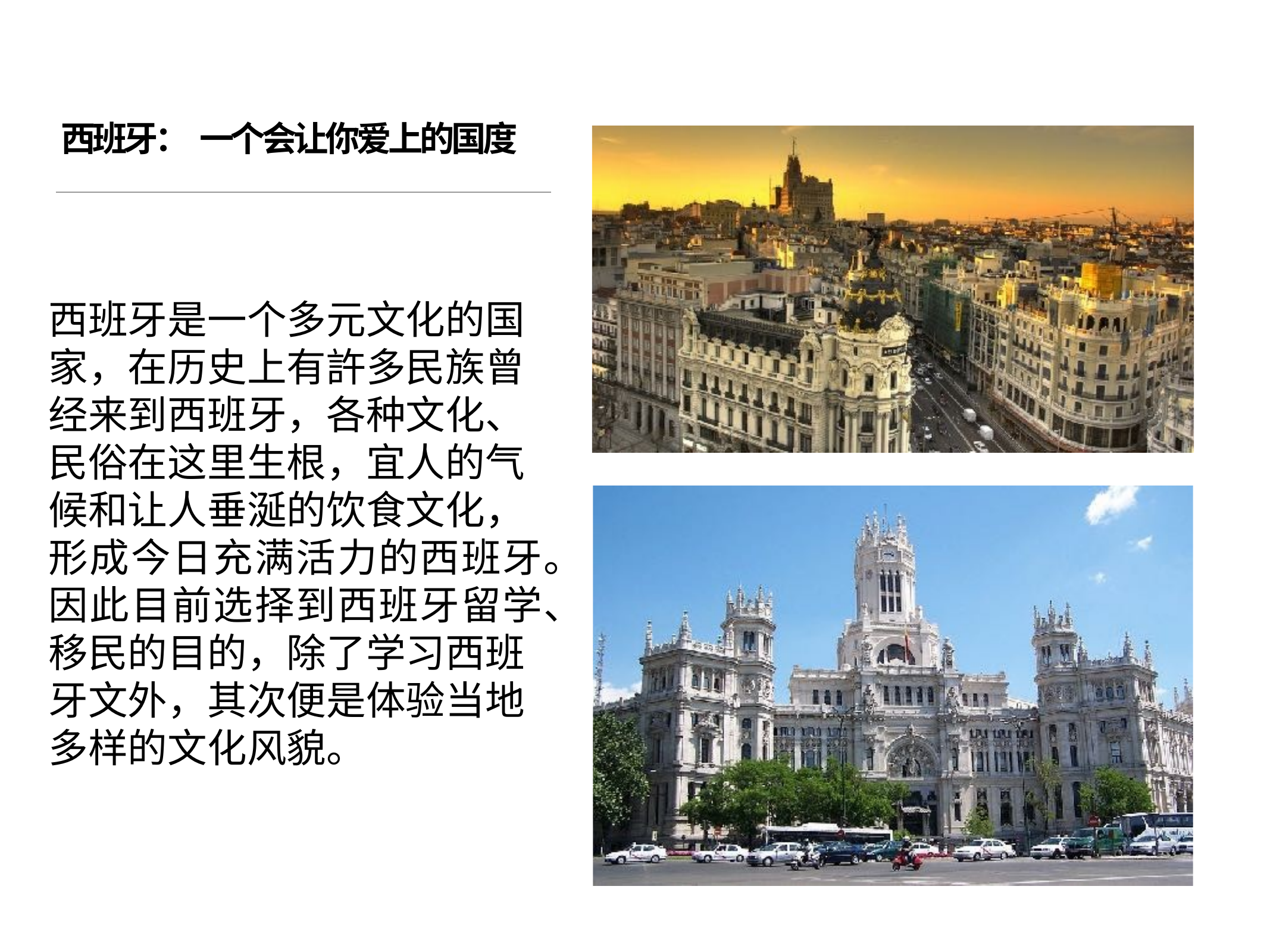

# 西班牙：  一个会让你爱上的国度

西班⽛是⼀个多元⽂化的国
家，在历史上有許多民族曾
经来到西班⽛，各种⽂化、
民俗在这⾥⽣根，宜⼈的⽓
候和让⼈垂涎的饮⾷⽂化，
形成今⽇充满活⼒的西班⽛。
因此⽬前选择到西班⽛留学、
移民的⽬的，除了学习西班
⽛⽂外，其次便是体验当地
多样的⽂化风貌。